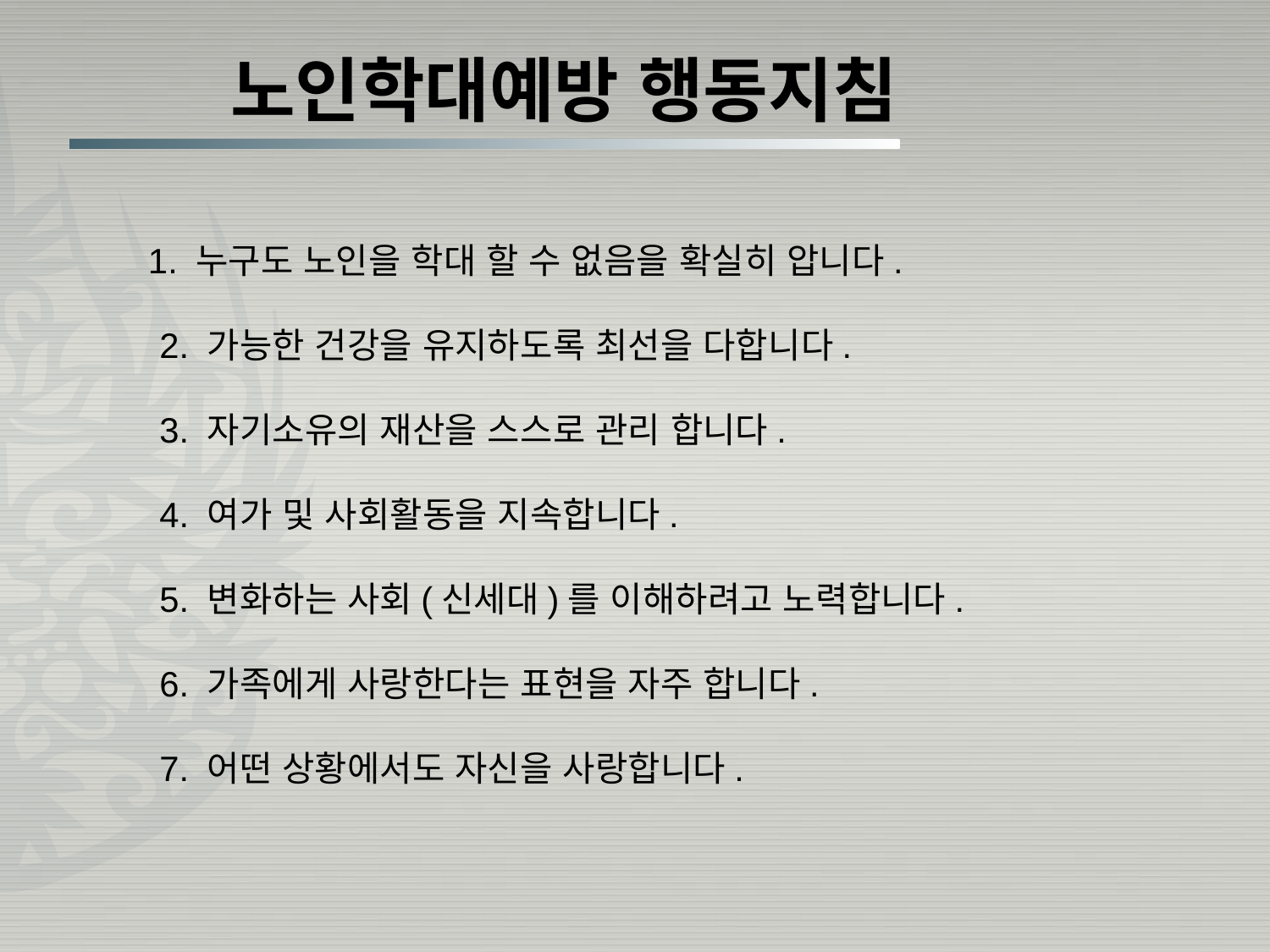

# 노인학대예방 행동지침

           1. 누구도 노인을 학대 할 수 없음을 확실히 압니다.

          2. 가능한 건강을 유지하도록 최선을 다합니다.

          3. 자기소유의 재산을 스스로 관리 합니다.

          4. 여가 및 사회활동을 지속합니다.

          5. 변화하는 사회(신세대)를 이해하려고 노력합니다.

          6. 가족에게 사랑한다는 표현을 자주 합니다.

          7. 어떤 상황에서도 자신을 사랑합니다.